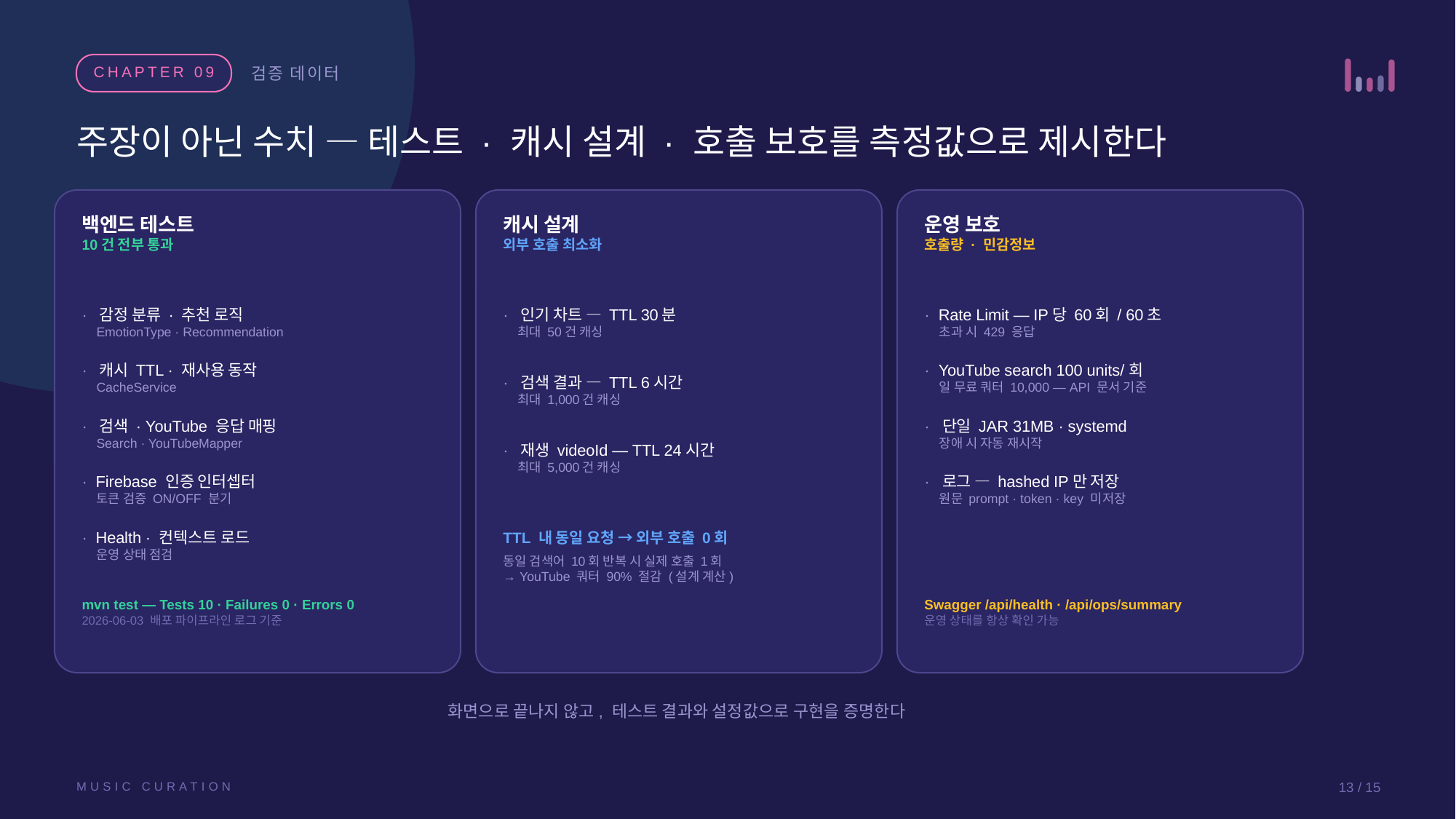

CHAPTER 09
검증 데이터

주장이 아닌 수치 — 테스트 · 캐시 설계 · 호출 보호를 측정값으로 제시한다

백엔드 테스트
10건 전부 통과
캐시 설계
외부 호출 최소화
운영 보호
호출량 · 민감정보
·  감정 분류 · 추천 로직
    EmotionType · Recommendation
·  인기 차트 — TTL 30분
    최대 50건 캐싱
·  Rate Limit — IP당 60회 / 60초
    초과 시 429 응답
·  캐시 TTL · 재사용 동작
    CacheService
·  YouTube search 100 units/회
    일 무료 쿼터 10,000 — API 문서 기준
·  검색 결과 — TTL 6시간
    최대 1,000건 캐싱
·  검색 · YouTube 응답 매핑
    Search · YouTubeMapper
·  단일 JAR 31MB · systemd
    장애 시 자동 재시작
·  재생 videoId — TTL 24시간
    최대 5,000건 캐싱
·  Firebase 인증 인터셉터
    토큰 검증 ON/OFF 분기
·  로그 — hashed IP만 저장
    원문 prompt · token · key 미저장
·  Health · 컨텍스트 로드
    운영 상태 점검
TTL 내 동일 요청 → 외부 호출 0회
동일 검색어 10회 반복 시 실제 호출 1회
→ YouTube 쿼터 90% 절감 (설계 계산)
mvn test — Tests 10 · Failures 0 · Errors 0
2026-06-03 배포 파이프라인 로그 기준
Swagger /api/health · /api/ops/summary
운영 상태를 항상 확인 가능
화면으로 끝나지 않고, 테스트 결과와 설정값으로 구현을 증명한다
MUSIC CURATION
13 / 15